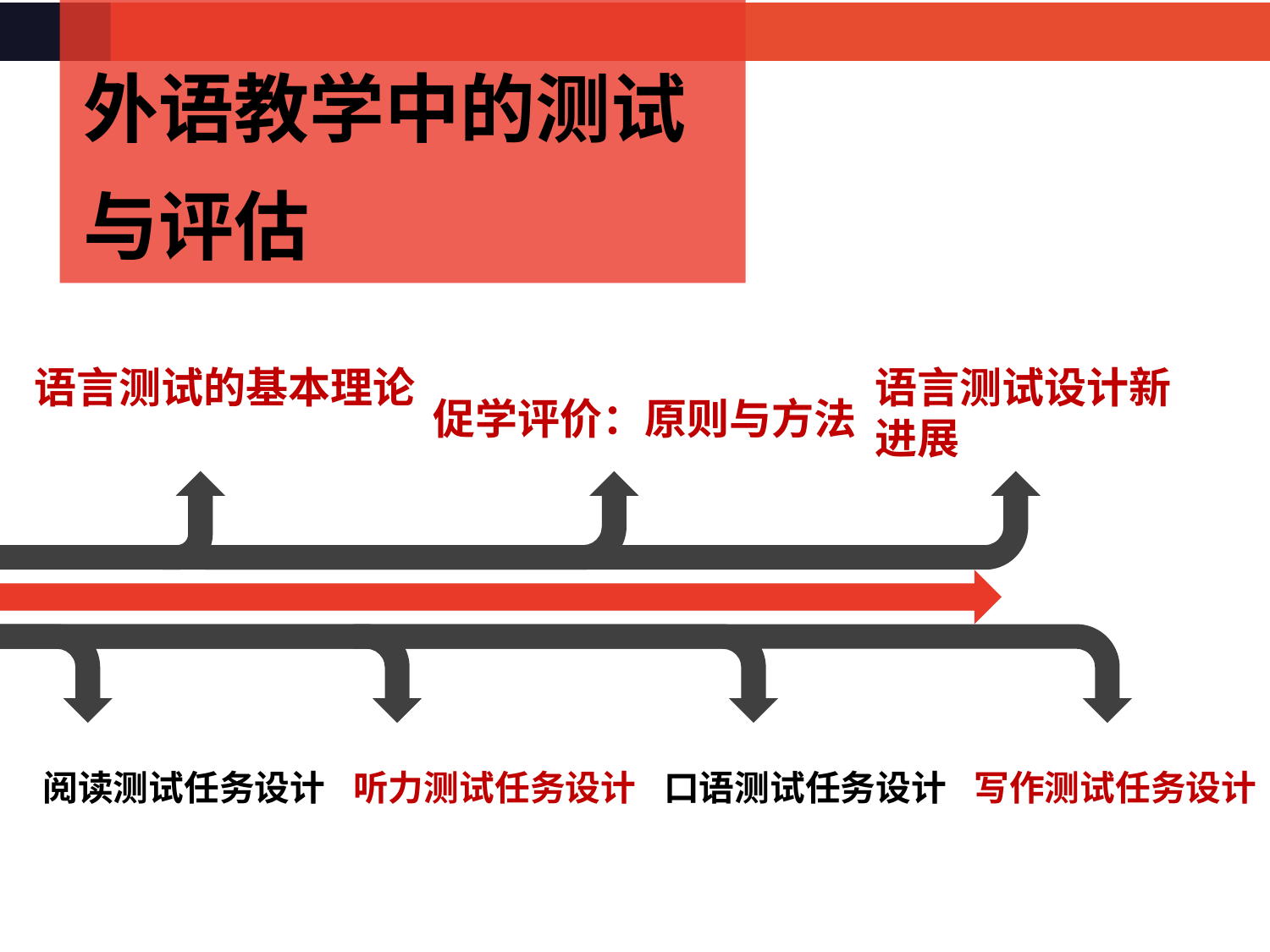

外语教学中的测试与评估

语言测试设计新进展
语言测试的基本理论
促学评价：原则与方法

阅读测试任务设计
听力测试任务设计
口语测试任务设计
写作测试任务设计